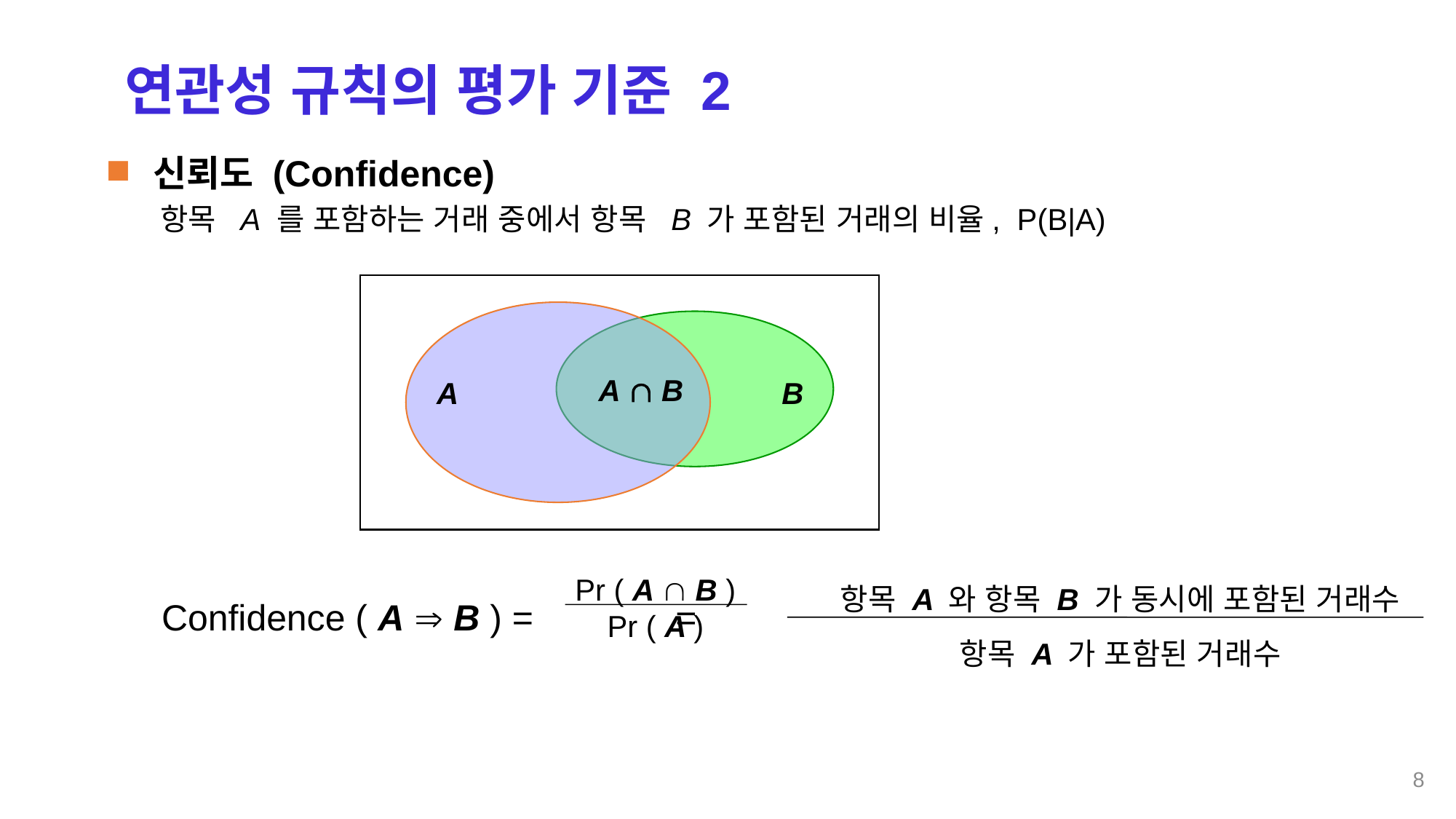

연관성 규칙의 평가 기준 2
  신뢰도 (Confidence)
    항목  A 를 포함하는 거래 중에서 항목  B 가 포함된 거래의 비율,  P(B|A)

     Confidence ( A ⇒ B ) =              =

A ∩ B
A
B
항목 A 와 항목 B 가 동시에 포함된 거래수
항목 A 가 포함된 거래수

Pr ( A ∩ B )
Pr ( A )

8